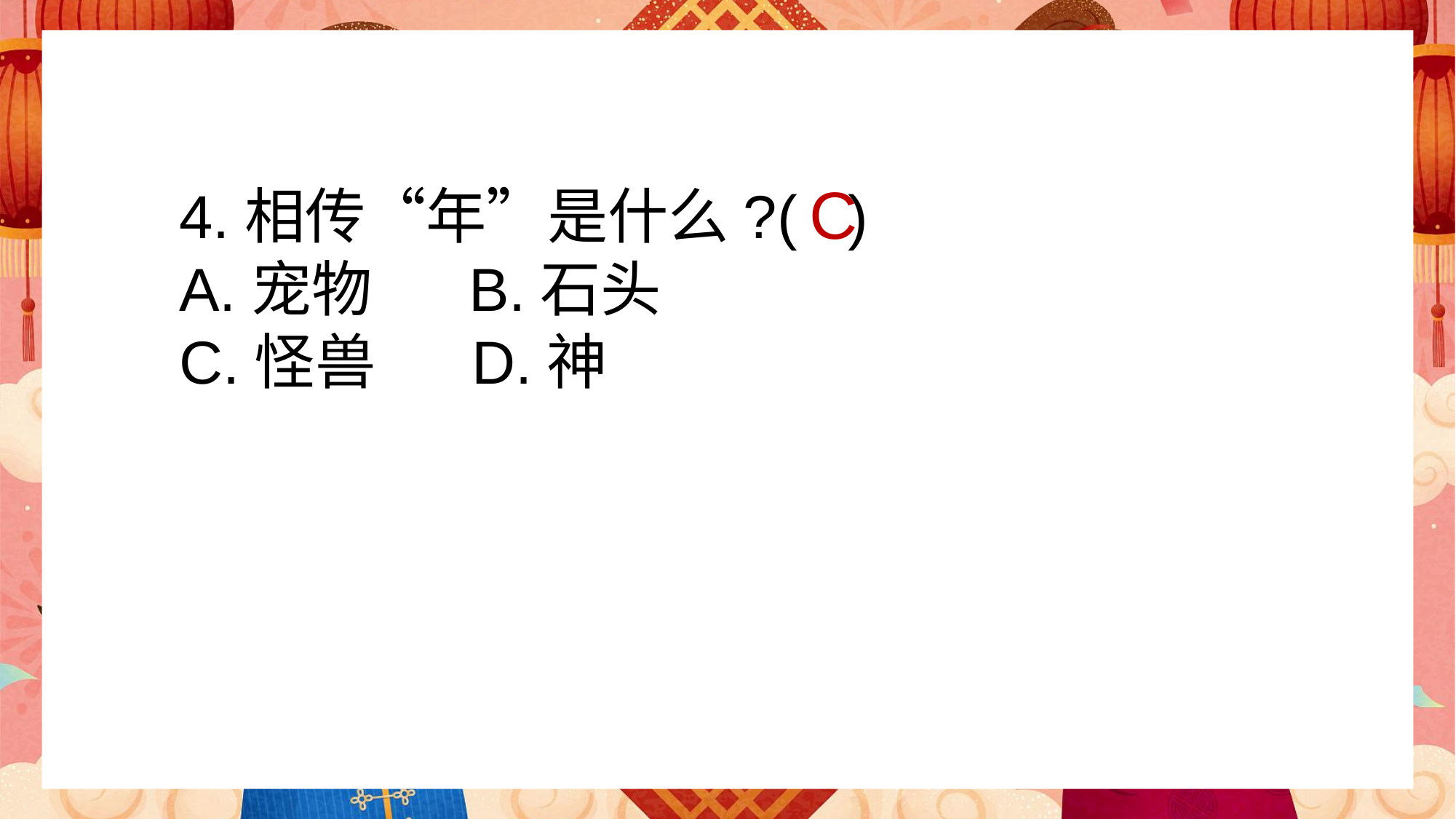

C
4.相传“年”是什么?(   )
A.宠物      B.石头
C.怪兽      D.神